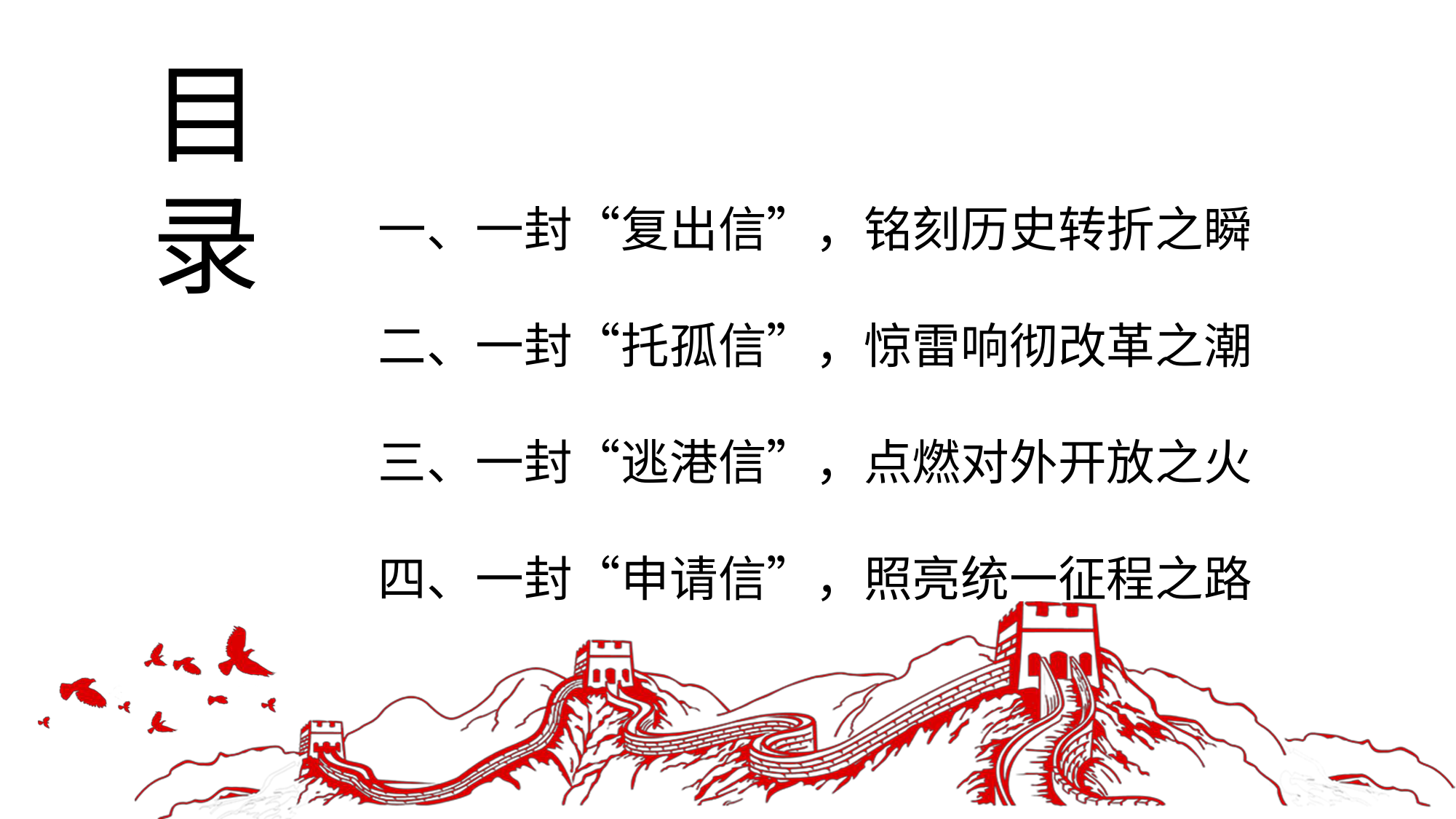

目录
一、一封“复出信”，铭刻历史转折之瞬
二、一封“托孤信”，惊雷响彻改革之潮
三、一封“逃港信”，点燃对外开放之火
四、一封“申请信”，照亮统一征程之路